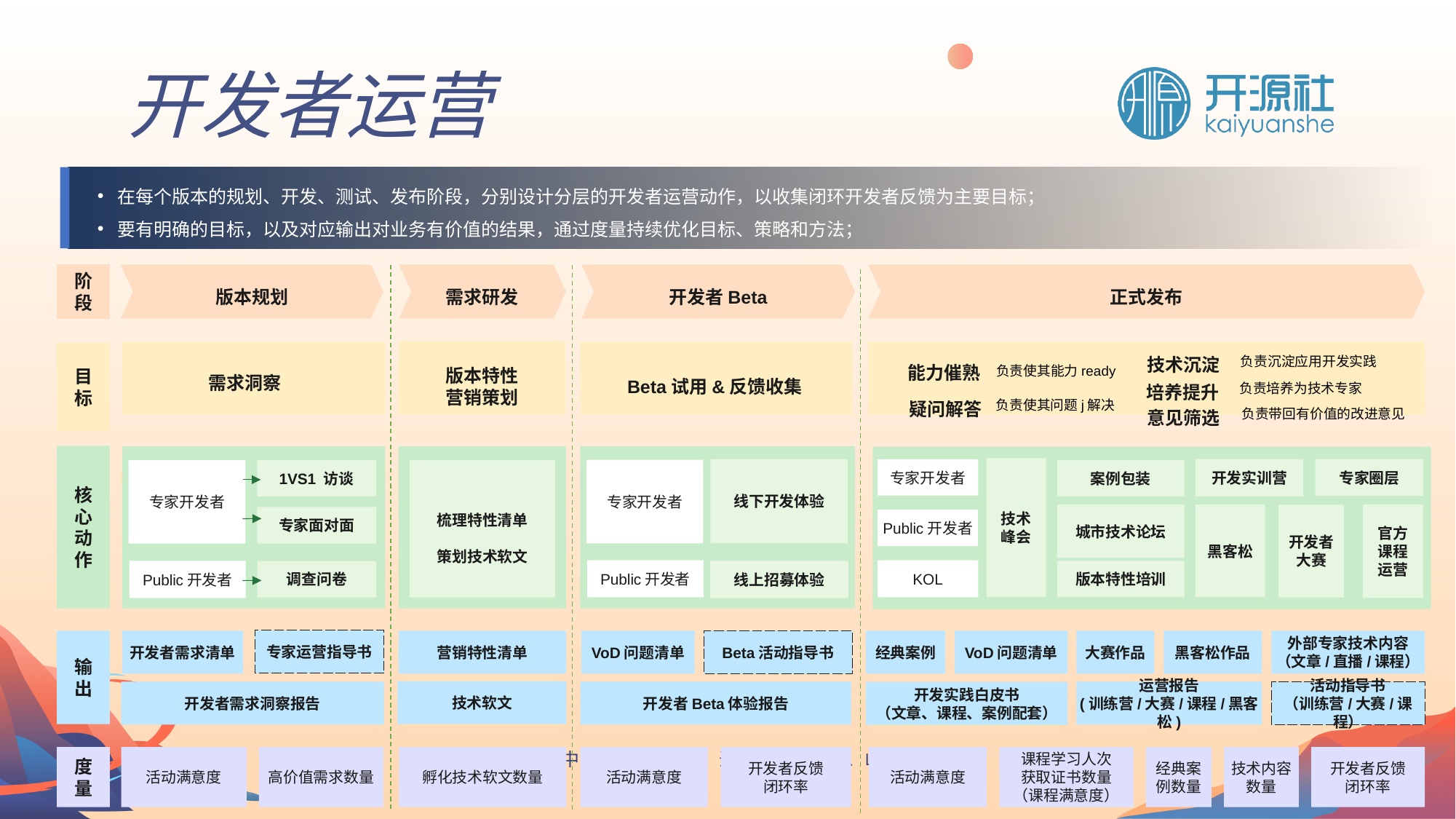

开发者运营

在每个版本的规划、开发、测试、发布阶段，分别设计分层的开发者运营动作，以收集闭环开发者反馈为主要目标；
要有明确的目标，以及对应输出对业务有价值的结果，通过度量持续优化目标、策略和方法；
阶段
版本规划
需求研发
正式发布
开发者Beta

目标
负责沉淀应用开发实践
技术沉淀

能力催熟
负责使其能力ready
版本特性
营销策划
Beta试用&反馈收集
需求洞察
负责培养为技术专家
培养提升
负责使其问题j解决
疑问解答
负责带回有价值的改进意见
意见筛选
核心动作

线下开发体验
开发实训营
专家开发者
案例包装
专家开发者
1VS1 访谈
梳理特性清单
策划技术软文
专家开发者
城市技术论坛
黑客松
官方
课程
运营
开发者大赛
专家面对面
Public开发者
Public开发者
KOL
Public开发者
调查问卷
版本特性培训
线上招募体验
技术
峰会
专家圈层
专家运营指导书
输出
开发者需求清单
营销特性清单
VoD问题清单
Beta活动指导书
经典案例
VoD问题清单
大赛作品
黑客松作品
外部专家技术内容
（文章/直播/课程）
技术软文
开发者Beta体验报告
开发者需求洞察报告
运营报告
(训练营/大赛/课程/黑客松)
开发实践白皮书
（文章、课程、案例配套）
活动指导书
（训练营/大赛/课程）
度量
活动满意度
高价值需求数量
孵化技术软文数量
活动满意度
开发者反馈
闭环率
活动满意度
课程学习人次
获取证书数量
（课程满意度）
经典案例数量
技术内容数量
开发者反馈
闭环率